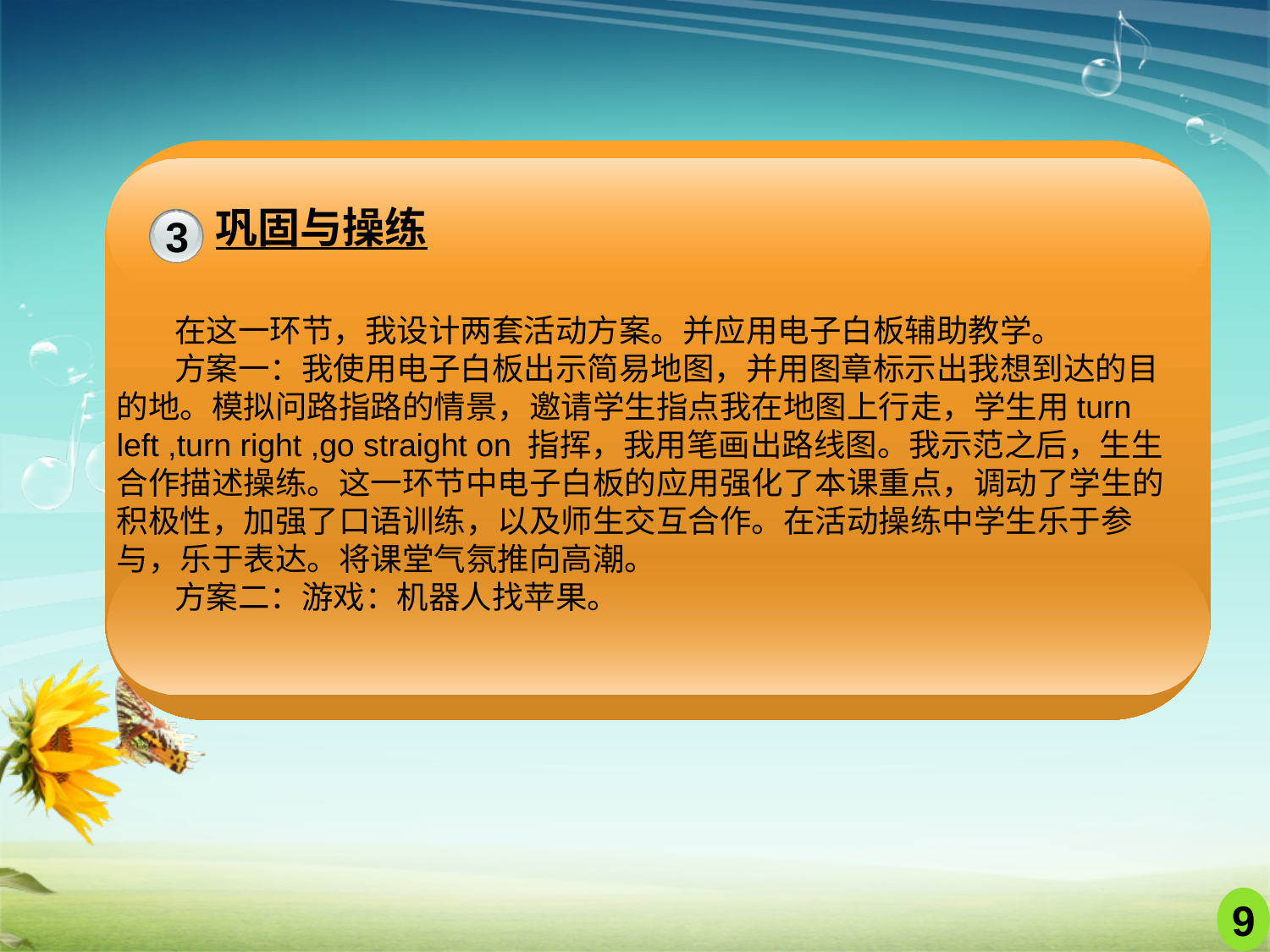

巩固与操练
3

       在这一环节，我设计两套活动方案。并应用电子白板辅助教学。
       方案一：我使用电子白板出示简易地图，并用图章标示出我想到达的目的地。模拟问路指路的情景，邀请学生指点我在地图上行走，学生用turn left ,turn right ,go straight on 指挥，我用笔画出路线图。我示范之后，生生合作描述操练。这一环节中电子白板的应用强化了本课重点，调动了学生的积极性，加强了口语训练，以及师生交互合作。在活动操练中学生乐于参与，乐于表达。将课堂气氛推向高潮。
       方案二：游戏：机器人找苹果。
9